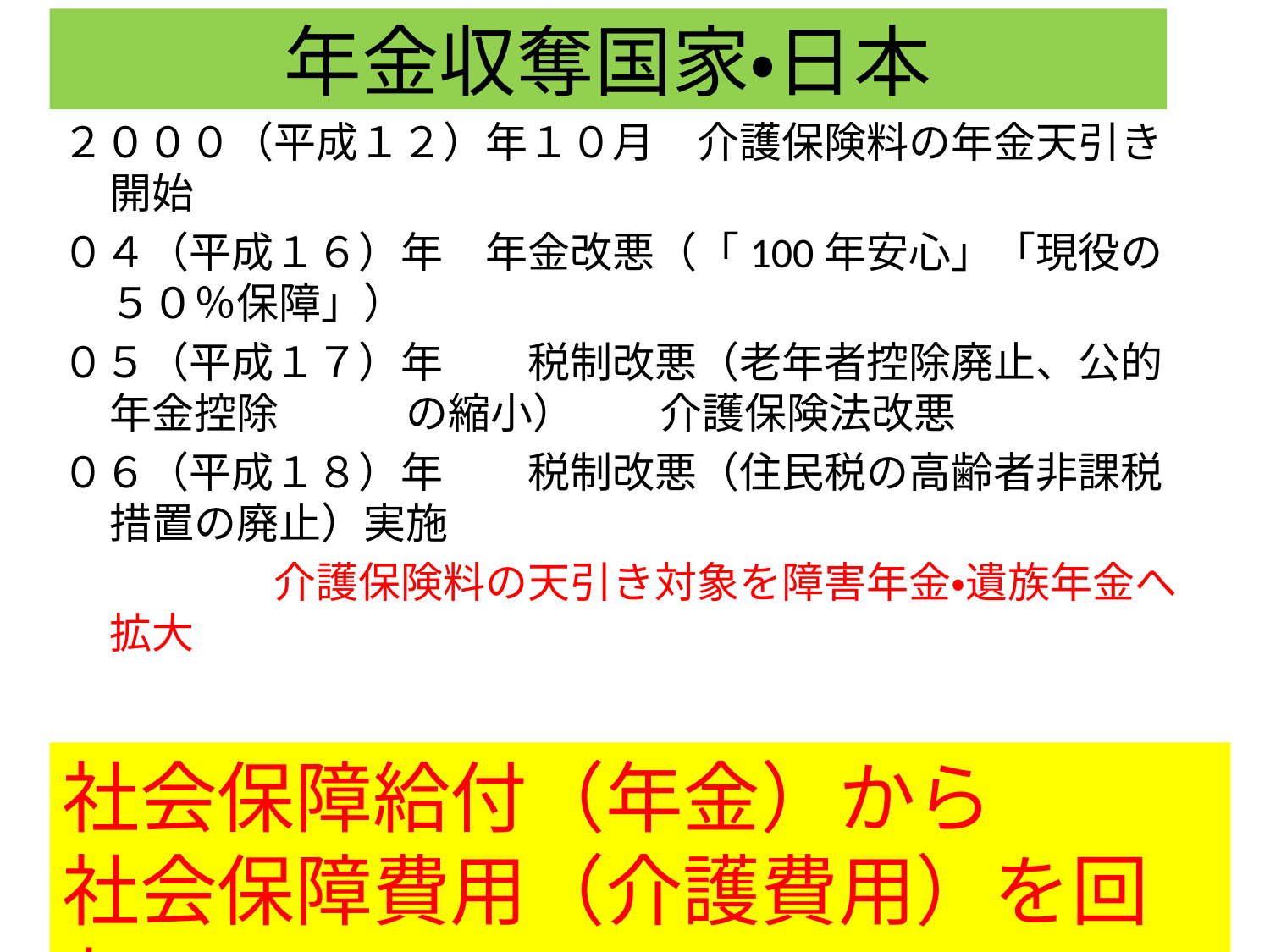

# 年金収奪国家・日本
２０００（平成１２）年１０月　介護保険料の年金天引き開始
０４（平成１６）年　年金改悪（「100年安心」「現役の５０％保障」）
０５（平成１７）年　　税制改悪（老年者控除廃止、公的年金控除　　　の縮小）　　介護保険法改悪
０６（平成１８）年　　税制改悪（住民税の高齢者非課税措置の廃止）実施
　　　　　介護保険料の天引き対象を障害年金・遺族年金へ拡大
０８（平成２０）年　　　後期高齢者医療制度実施（後期高齢者医療保険料の年金天引き）・国民健康保険料の年金天引き
０９年（平成２１）年　住民税の年金天引き

社会保障給付（年金）から
社会保障費用（介護費用）を回収